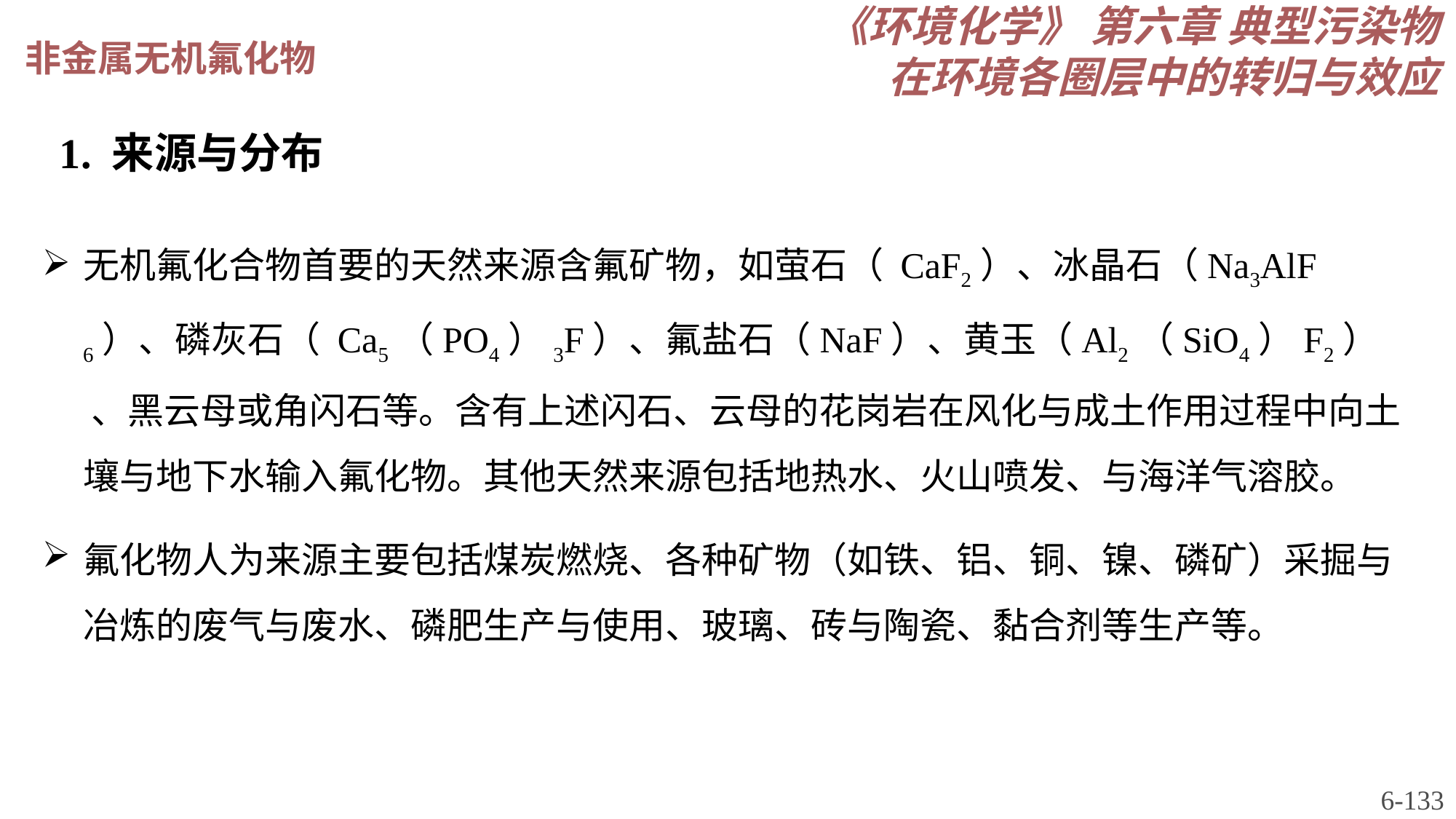

《环境化学》 第六章 典型污染物在环境各圈层中的转归与效应
非金属无机氟化物
1. 来源与分布

无机氟化合物首要的天然来源含氟矿物，如萤石（ CaF2）、冰晶石（Na3AlF6）、磷灰石（ Ca5（PO4）3F）、氟盐石（NaF）、黄玉（Al2（SiO4）F2） 、黑云母或角闪石等。含有上述闪石、云母的花岗岩在风化与成土作用过程中向土壤与地下水输入氟化物。其他天然来源包括地热水、火山喷发、与海洋气溶胶。
氟化物人为来源主要包括煤炭燃烧、各种矿物（如铁、铝、铜、镍、磷矿）采掘与冶炼的废气与废水、磷肥生产与使用、玻璃、砖与陶瓷、黏合剂等生产等。
6-133